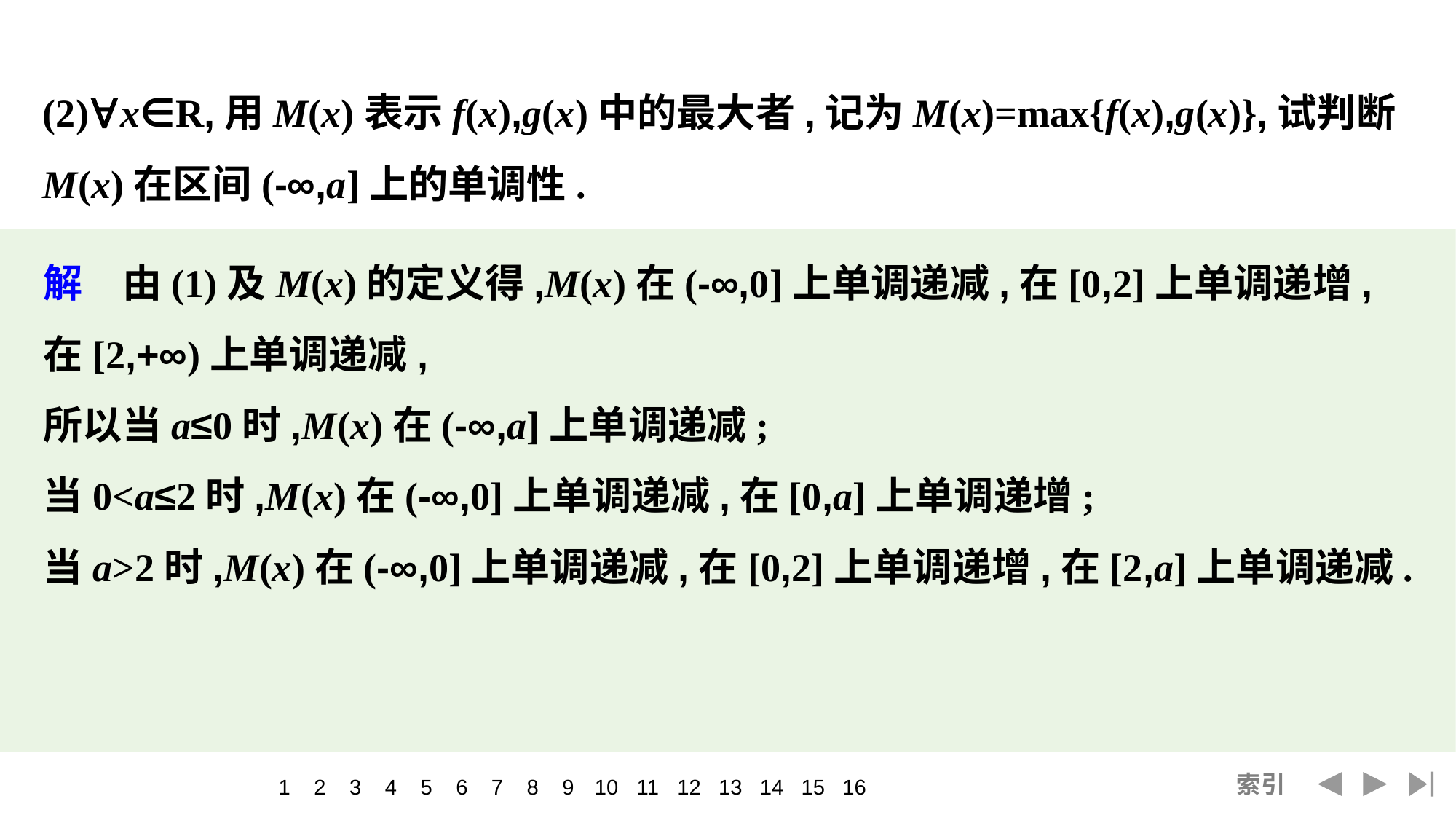

(2)∀x∈R,用M(x)表示f(x),g(x)中的最大者,记为M(x)=max{f(x),g(x)},试判断M(x)在区间(-∞,a]上的单调性.

解　由(1)及M(x)的定义得,M(x)在(-∞,0]上单调递减,在[0,2]上单调递增,在[2,+∞)上单调递减,
所以当a≤0时,M(x)在(-∞,a]上单调递减;
当0<a≤2时,M(x)在(-∞,0]上单调递减,在[0,a]上单调递增;
当a>2时,M(x)在(-∞,0]上单调递减,在[0,2]上单调递增,在[2,a]上单调递减.